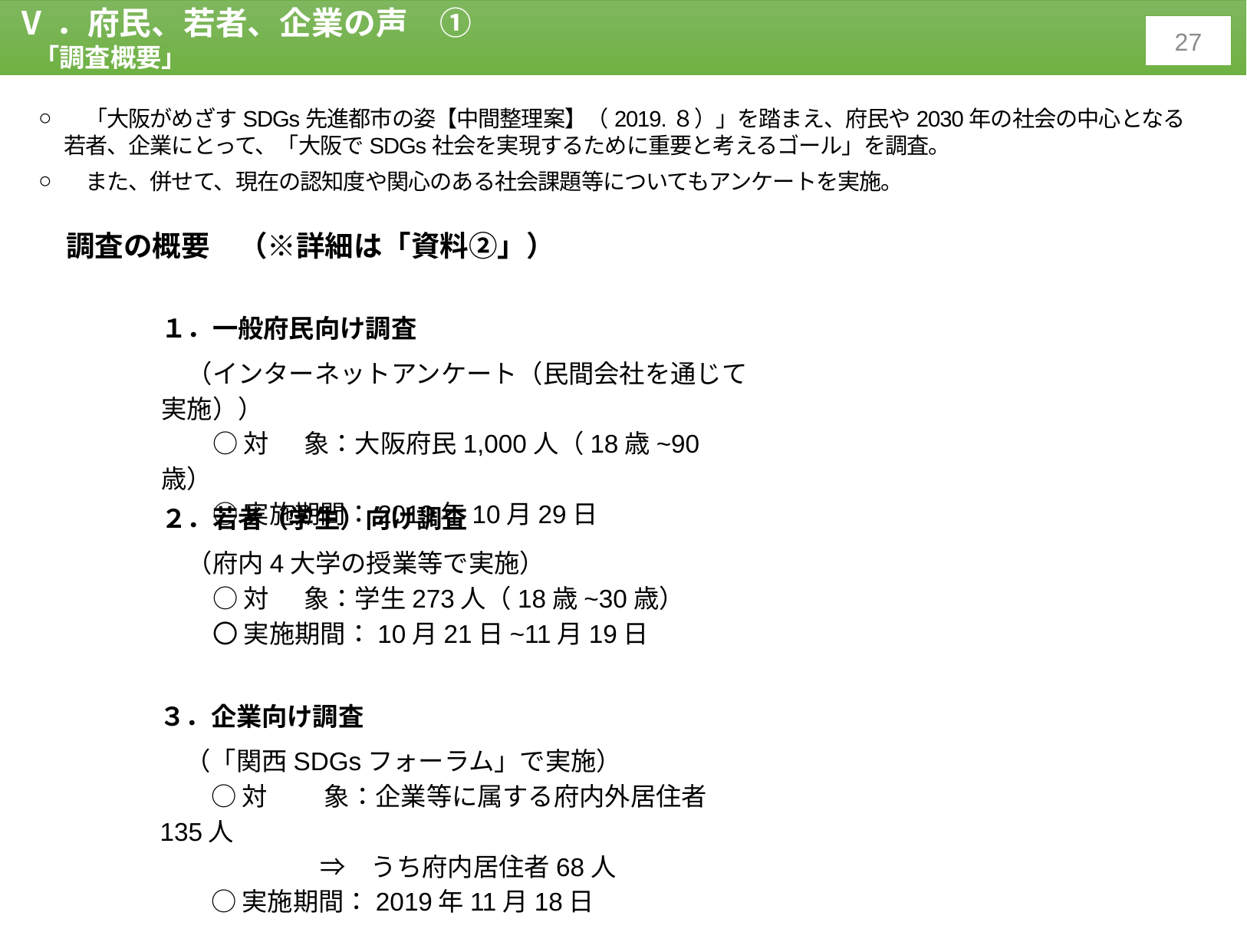

Ⅴ．府民、若者、企業の声　①
　「調査概要」
27
　「大阪がめざすSDGs先進都市の姿【中間整理案】（2019.８）」を踏まえ、府民や2030年の社会の中心となる若者、企業にとって、「大阪でSDGs社会を実現するために重要と考えるゴール」を調査。
　また、併せて、現在の認知度や関心のある社会課題等についてもアンケートを実施。
調査の概要　（※詳細は「資料②」）
１．一般府民向け調査
　（インターネットアンケート（民間会社を通じて実施））
　　○ 対      象：大阪府民1,000人（18歳~90歳）
　　○ 実施期間：2019年10月29日
２．若者（学生）向け調査
　（府内4大学の授業等で実施）
　　○ 対      象：学生273人（18歳~30歳）
　　〇 実施期間：10月21日~11月19日
３．企業向け調査
　（「関西SDGsフォーラム」で実施）
　　○ 対　　 象：企業等に属する府内外居住者135人
    　              　⇒　うち府内居住者68人
　　○ 実施期間：2019年11月18日